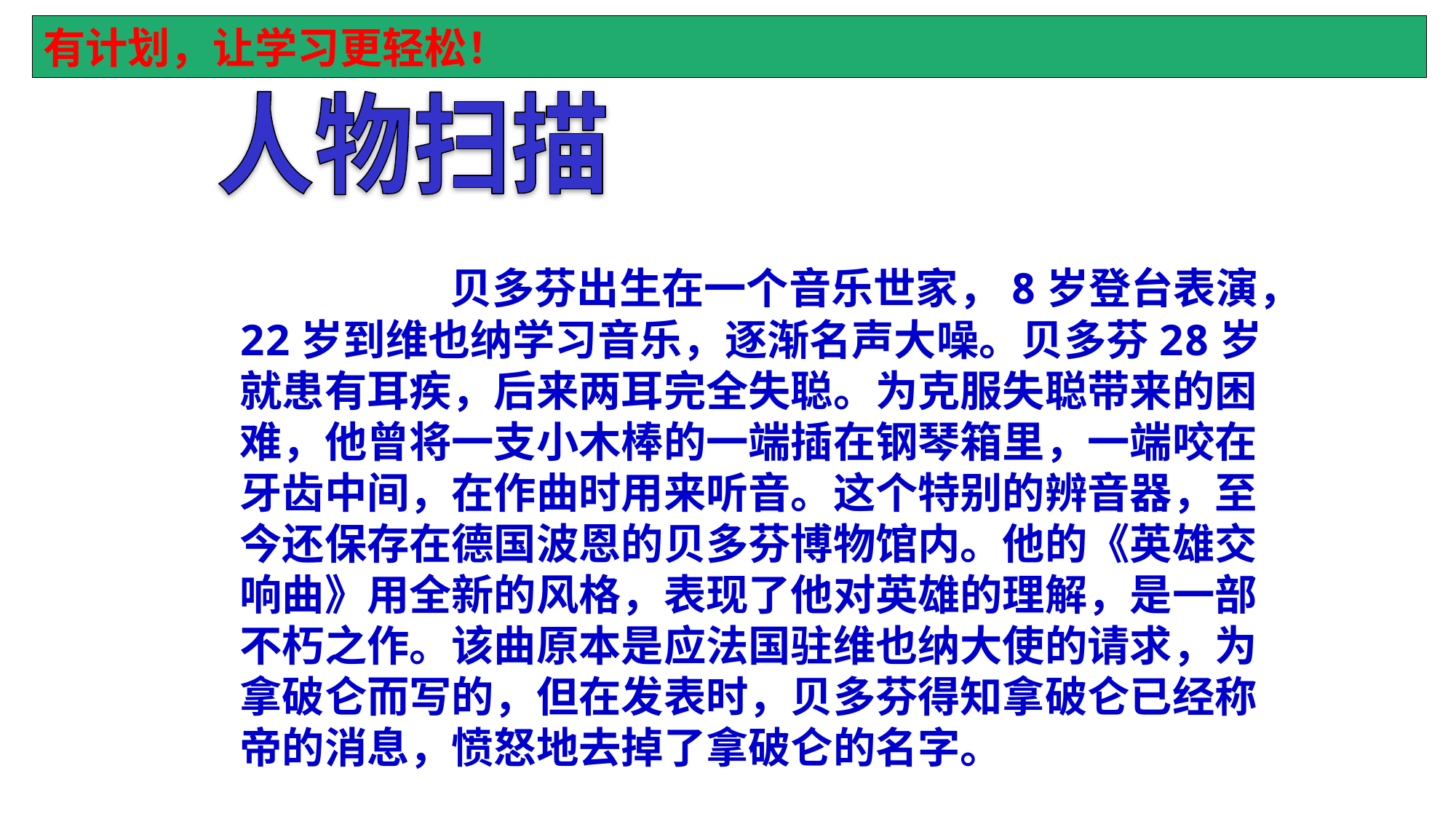

人物扫描
               贝多芬出生在一个音乐世家，8岁登台表演，22岁到维也纳学习音乐，逐渐名声大噪。贝多芬28岁就患有耳疾，后来两耳完全失聪。为克服失聪带来的困难，他曾将一支小木棒的一端插在钢琴箱里，一端咬在牙齿中间，在作曲时用来听音。这个特别的辨音器，至今还保存在德国波恩的贝多芬博物馆内。他的《英雄交响曲》用全新的风格，表现了他对英雄的理解，是一部不朽之作。该曲原本是应法国驻维也纳大使的请求，为拿破仑而写的，但在发表时，贝多芬得知拿破仑已经称帝的消息，愤怒地去掉了拿破仑的名字。